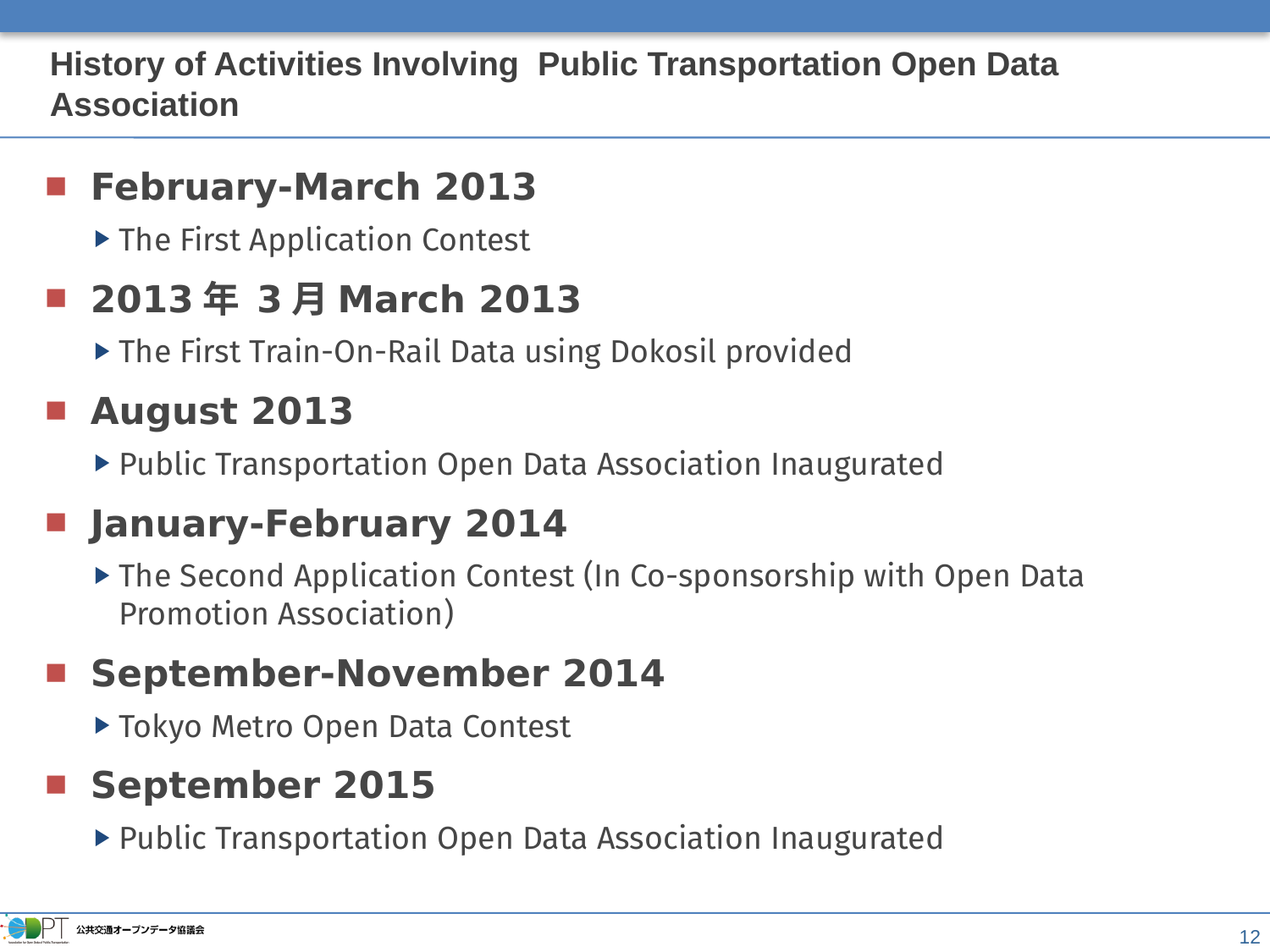

# History of Activities Involving  Public Transportation Open Data Association
February-March 2013
The First Application Contest
2013年 3月March 2013
The First Train-On-Rail Data using Dokosil provided
August 2013
Public Transportation Open Data Association Inaugurated
January-February 2014
The Second Application Contest (In Co-sponsorship with Open Data Promotion Association)
September-November 2014
Tokyo Metro Open Data Contest
September 2015
Public Transportation Open Data Association Inaugurated

12